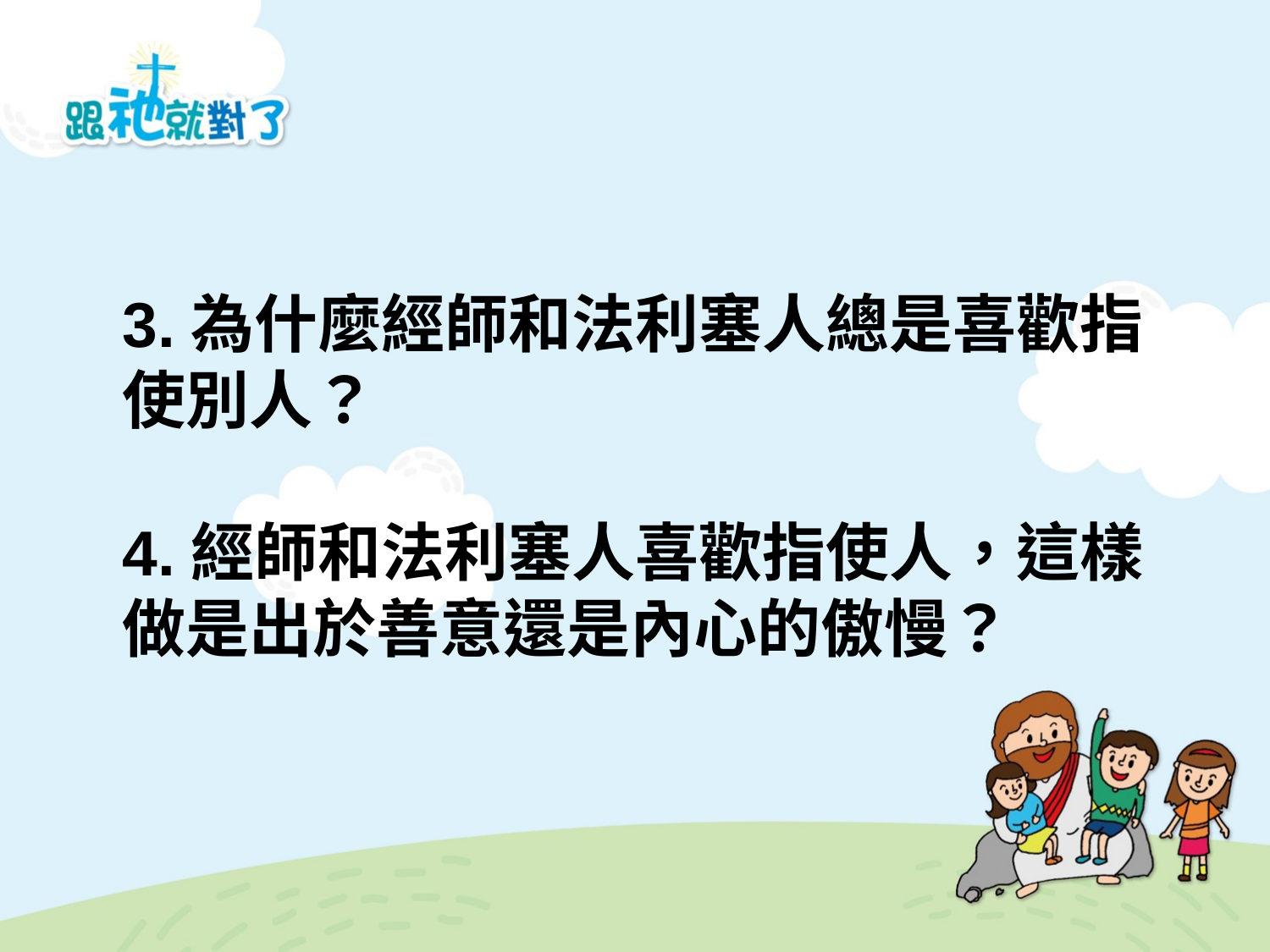

3.為什麼經師和法利塞人總是喜歡指使別人？

4.經師和法利塞人喜歡指使人，這樣做是出於善意還是內心的傲慢？